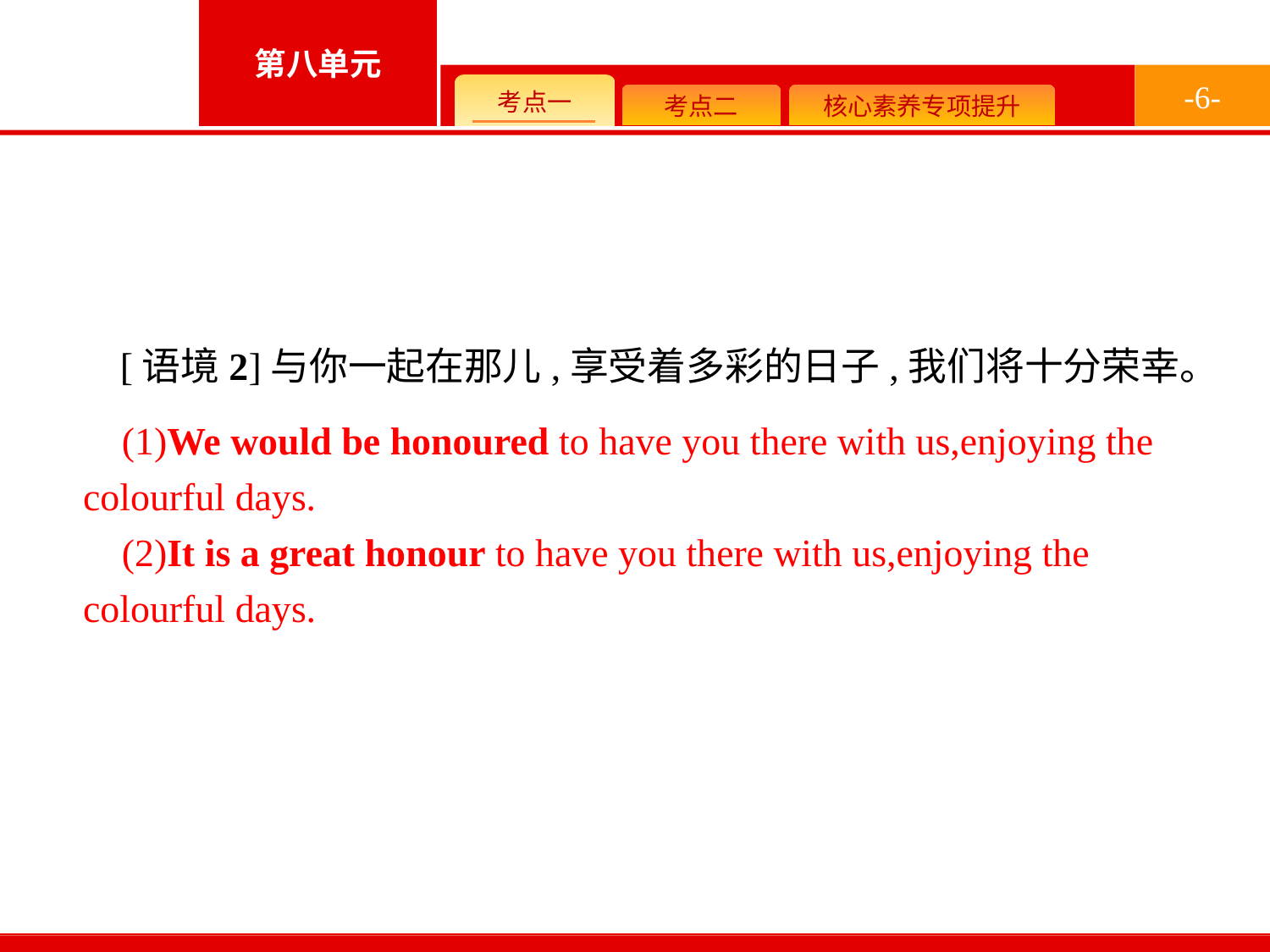

-6-
[语境2]与你一起在那儿,享受着多彩的日子,我们将十分荣幸。
(1)We would be honoured to have you there with us,enjoying the colourful days.
(2)It is a great honour to have you there with us,enjoying the colourful days.